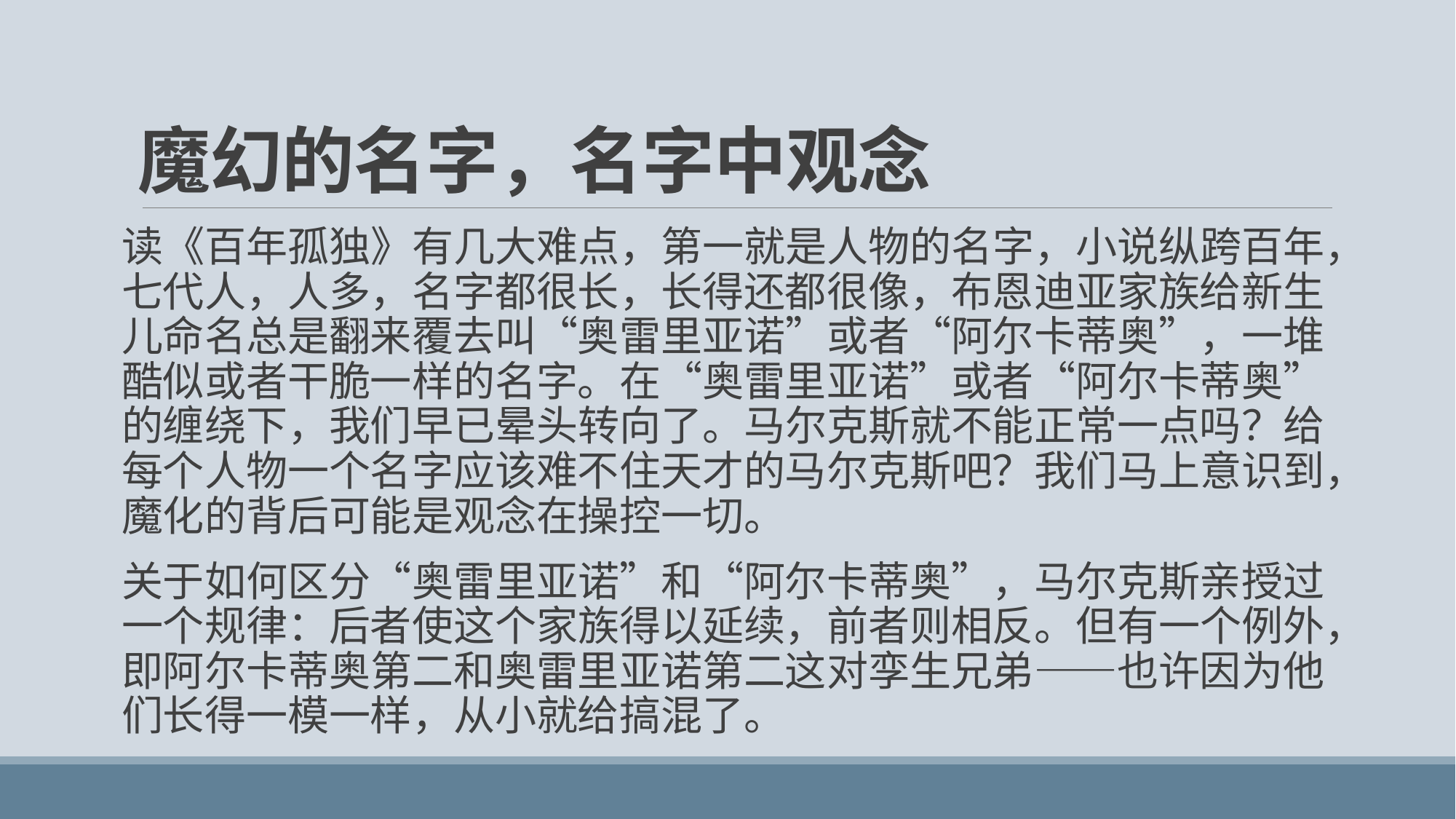

# 魔幻的名字，名字中观念
读《百年孤独》有几大难点，第一就是人物的名字，小说纵跨百年，七代人，人多，名字都很长，长得还都很像，布恩迪亚家族给新生儿命名总是翻来覆去叫“奥雷里亚诺”或者“阿尔卡蒂奥”，一堆酷似或者干脆一样的名字。在“奥雷里亚诺”或者“阿尔卡蒂奥”的缠绕下，我们早已晕头转向了。马尔克斯就不能正常一点吗？给每个人物一个名字应该难不住天才的马尔克斯吧？我们马上意识到，魔化的背后可能是观念在操控一切。
关于如何区分“奥雷里亚诺”和“阿尔卡蒂奥”，马尔克斯亲授过一个规律：后者使这个家族得以延续，前者则相反。但有一个例外，即阿尔卡蒂奥第二和奥雷里亚诺第二这对孪生兄弟——也许因为他们长得一模一样，从小就给搞混了。